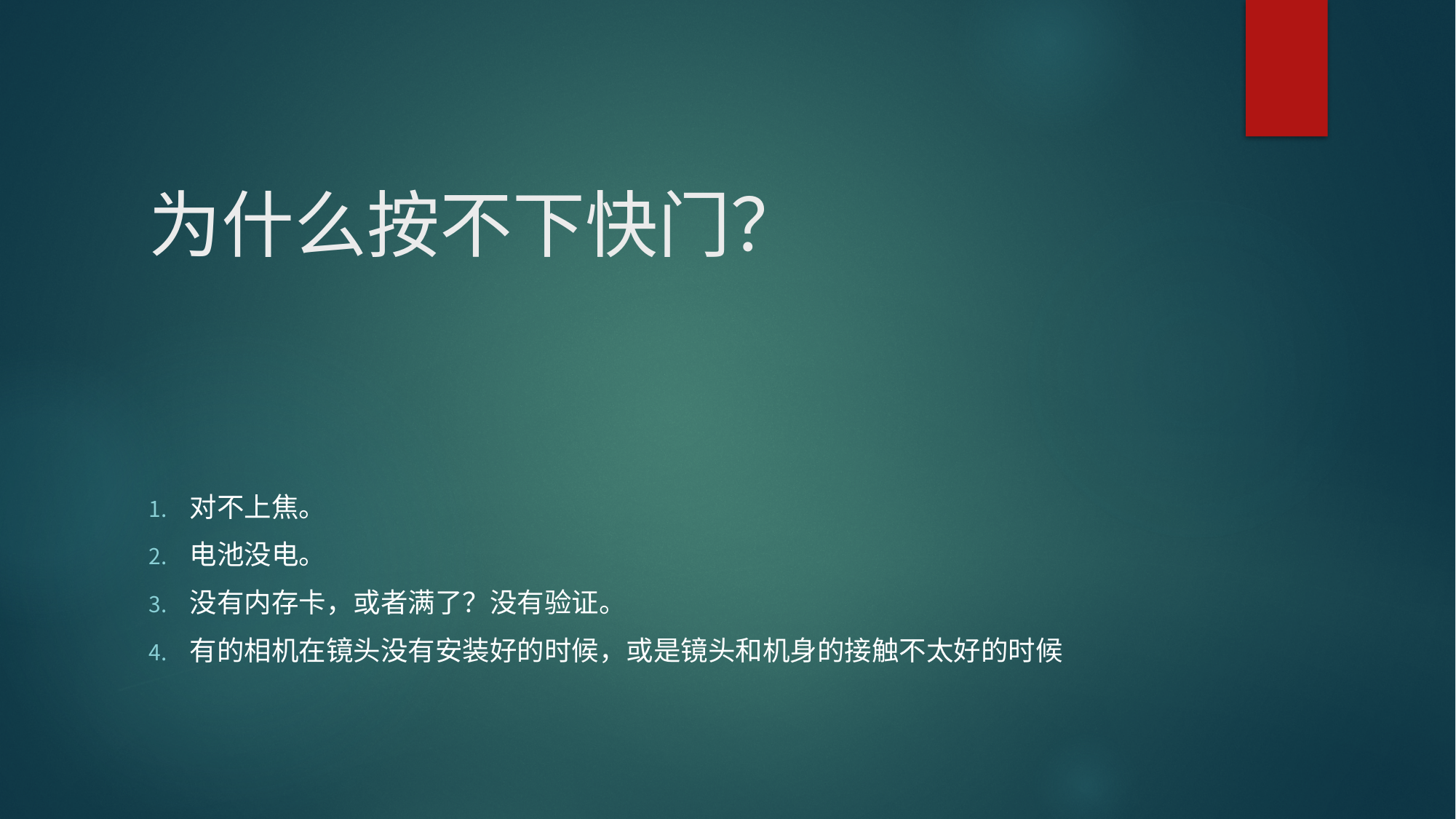

# 为什么按不下快门？
对不上焦。
电池没电。
没有内存卡，或者满了？没有验证。
有的相机在镜头没有安装好的时候，或是镜头和机身的接触不太好的时候